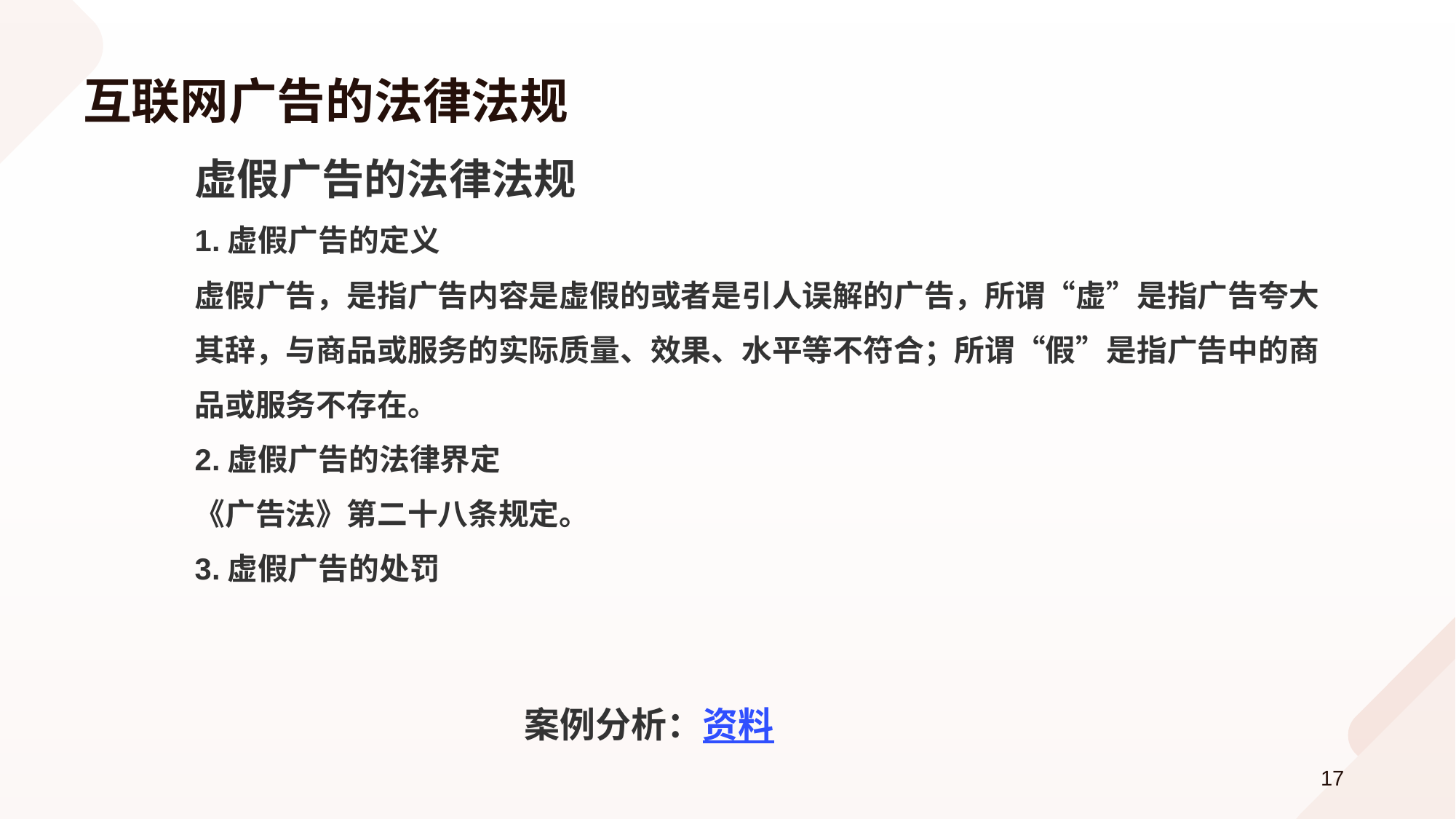

虚假广告的法律法规
1.虚假广告的定义
虚假广告，是指广告内容是虚假的或者是引人误解的广告，所谓“虚”是指广告夸大其辞，与商品或服务的实际质量、效果、水平等不符合；所谓“假”是指广告中的商品或服务不存在。
2.虚假广告的法律界定
《广告法》第二十八条规定。
3.虚假广告的处罚
# 互联网广告的法律法规
案例分析：资料
17